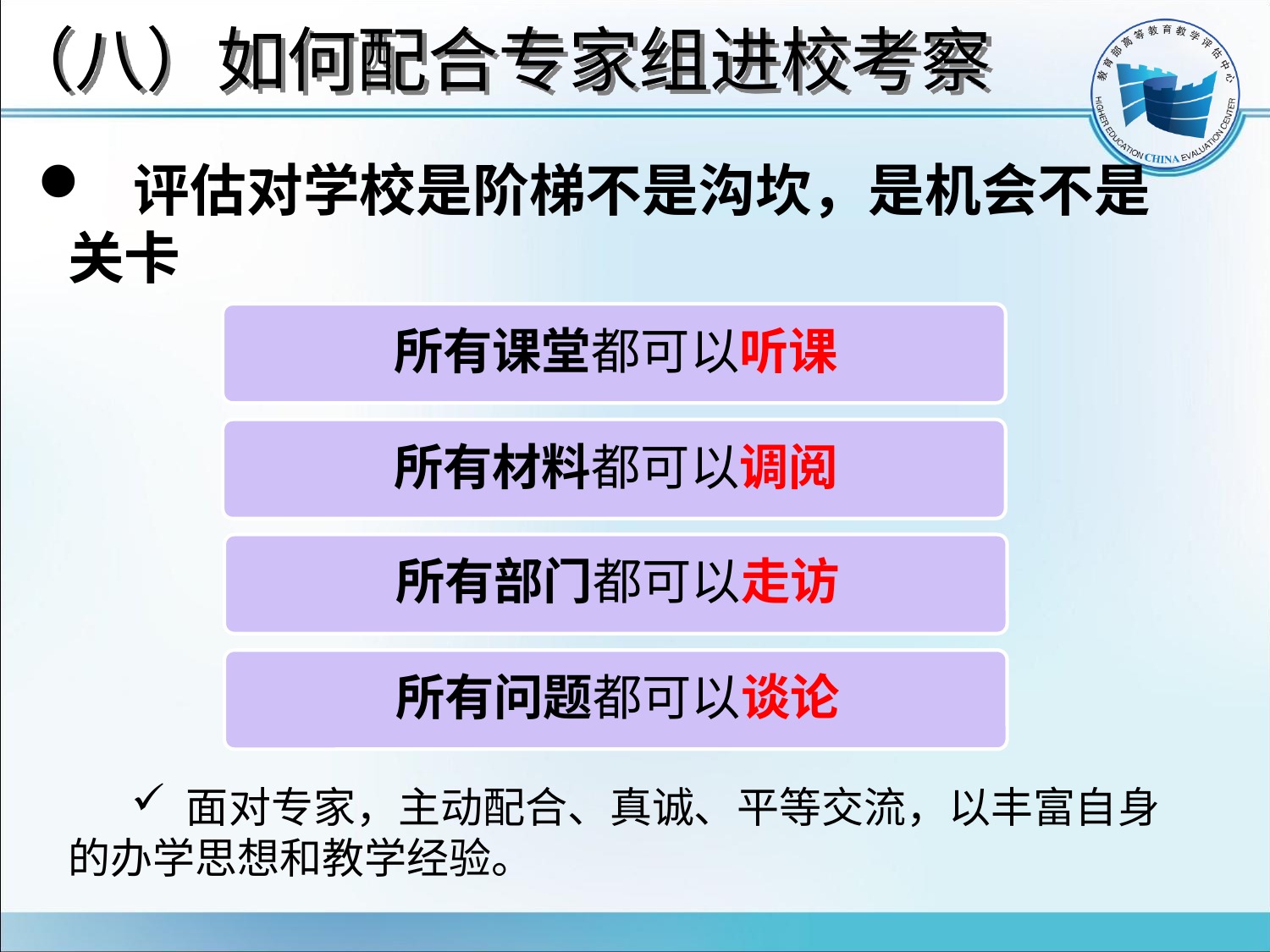

# （八）如何配合专家组进校考察
  评估对学校是阶梯不是沟坎，是机会不是关卡

 面对专家，主动配合、真诚、平等交流，以丰富自身的办学思想和教学经验。

所有课堂都可以听课

所有材料都可以调阅

所有部门都可以走访

所有问题都可以谈论
69